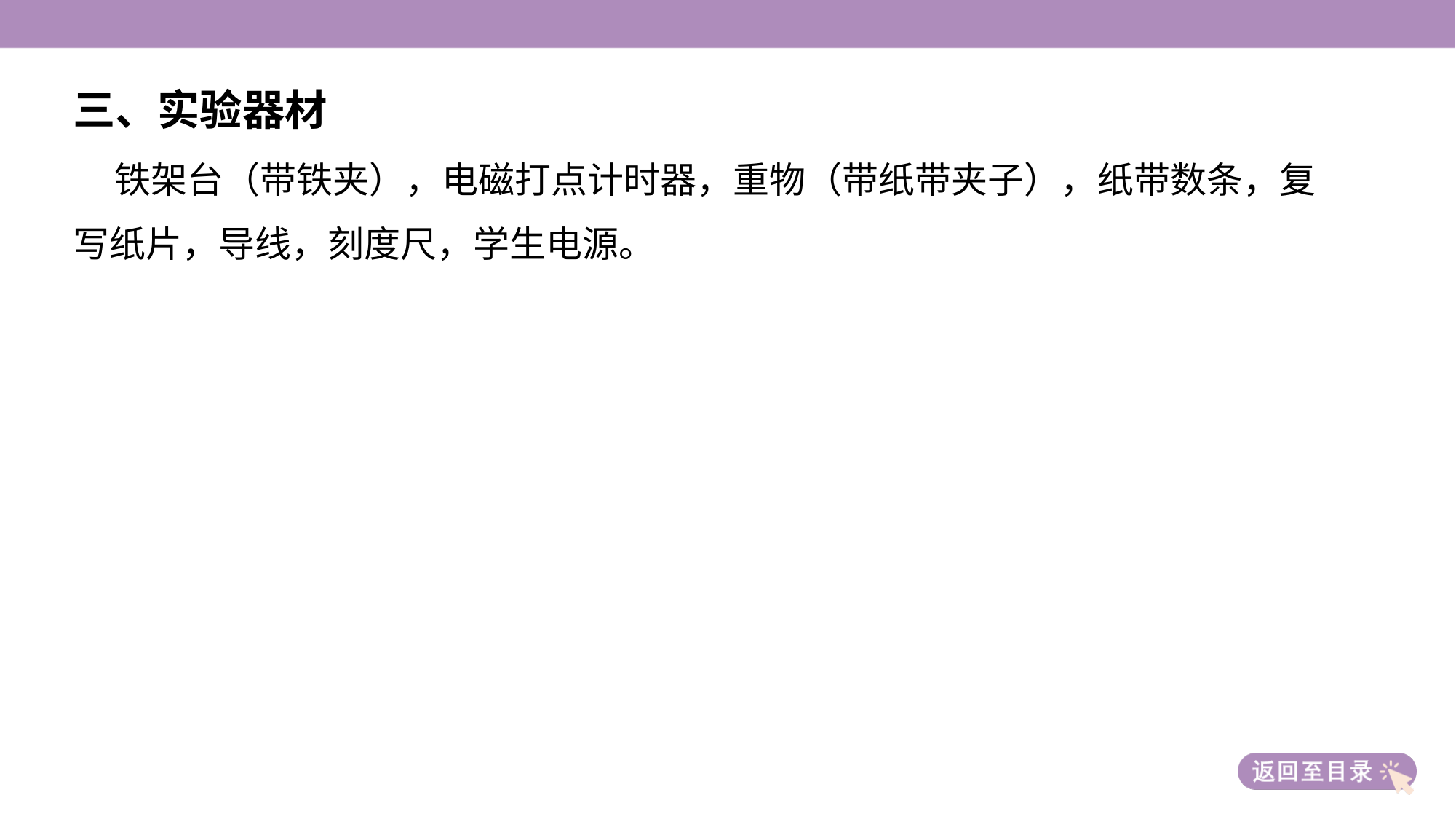

三、实验器材
    铁架台（带铁夹），电磁打点计时器，重物（带纸带夹子），纸带数条，复
写纸片，导线，刻度尺，学生电源。